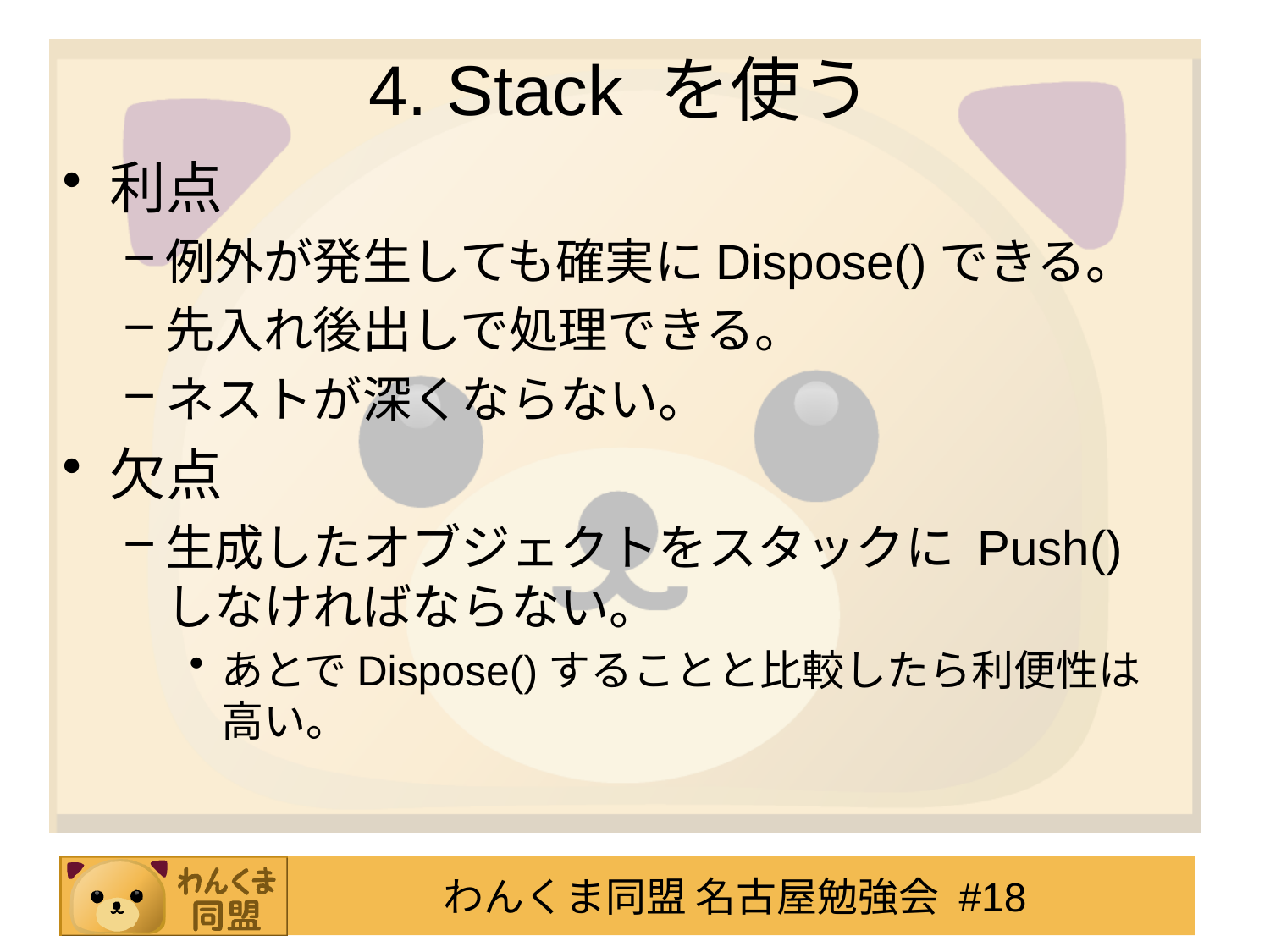

# 4. Stack を使う
利点
例外が発生しても確実にDispose()できる。
先入れ後出しで処理できる。
ネストが深くならない。
欠点
生成したオブジェクトをスタックに Push() しなければならない。
あとでDispose()することと比較したら利便性は高い。